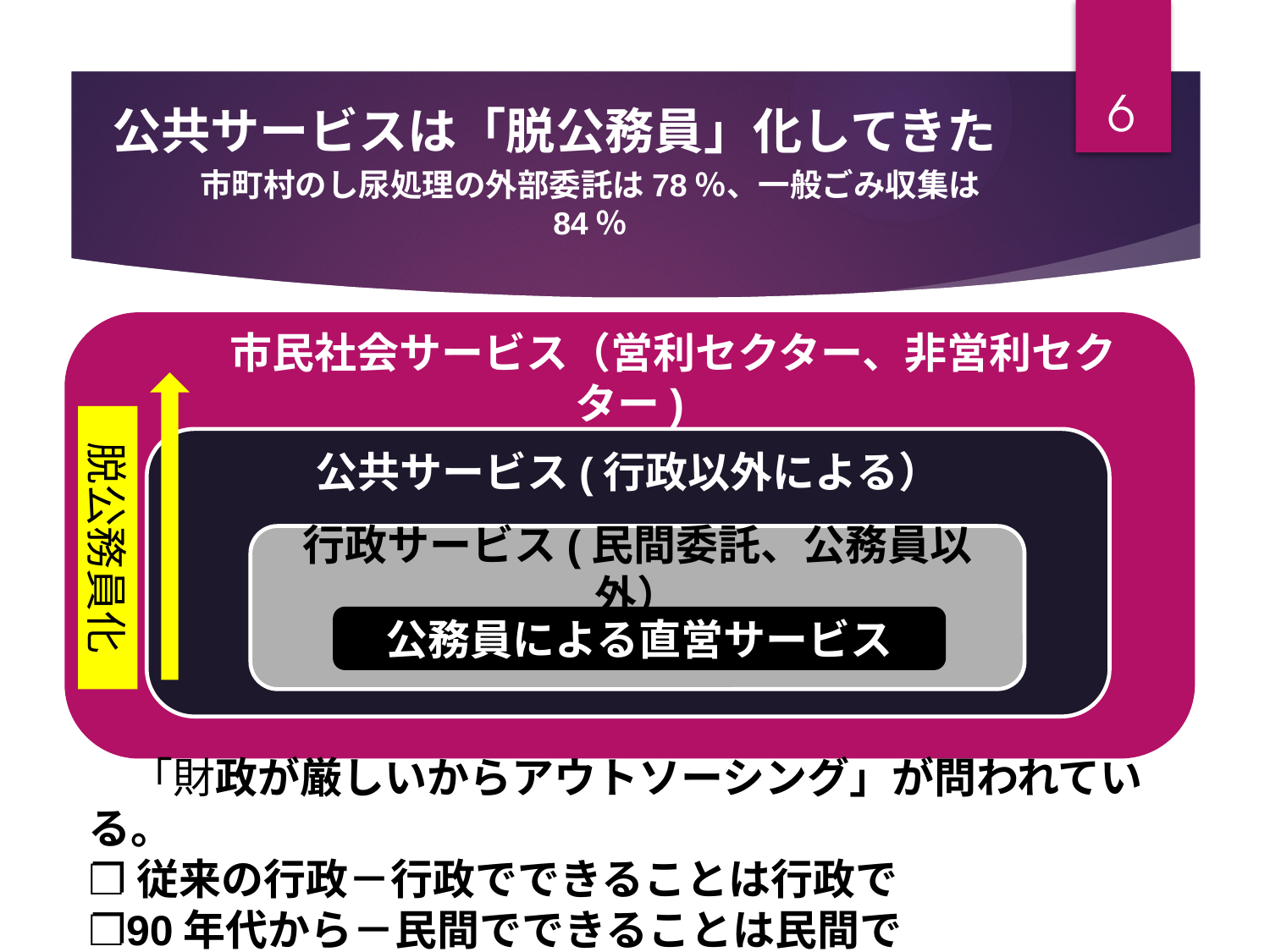

6
# 公共サービスは「脱公務員」化してきた
市町村のし尿処理の外部委託は78％、一般ごみ収集は84％

　　市民社会サービス（営利セクター、非営利セクター)

脱公務員化
公共サービス(行政以外による）

行政サービス(民間委託、公務員以外）

公務員による直営サービス
　「財政が厳しいからアウトソーシング」が問われている。
❐従来の行政－行政でできることは行政で
❐90年代から－民間でできることは民間で